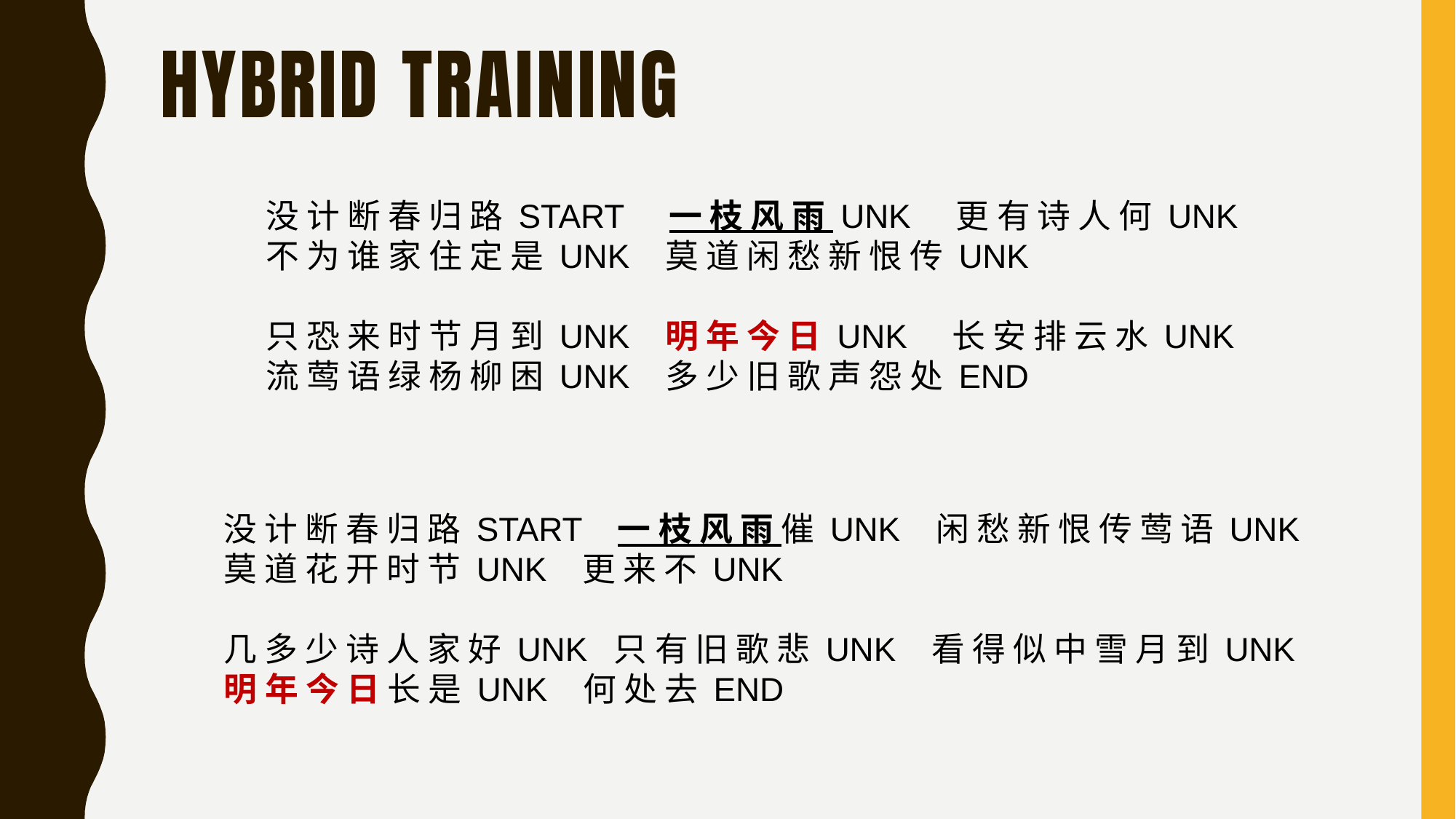

# Hybrid training
没 计 断 春 归 路 START    一 枝 风 雨 UNK    更 有 诗 人 何 UNK
不 为 谁 家 住 定 是 UNK   莫 道 闲 愁 新 恨 传 UNK

只 恐 来 时 节 月 到 UNK   明 年 今 日 UNK    长 安 排 云 水 UNK
流 莺 语 绿 杨 柳 困 UNK   多 少 旧 歌 声 怨 处 END
没 计 断 春 归 路 START   一 枝 风 雨 催 UNK   闲 愁 新 恨 传 莺 语 UNK
莫 道 花 开 时 节 UNK   更 来 不 UNK

几 多 少 诗 人 家 好 UNK  只 有 旧 歌 悲 UNK   看 得 似 中 雪 月 到 UNK
明 年 今 日 长 是 UNK   何 处 去 END